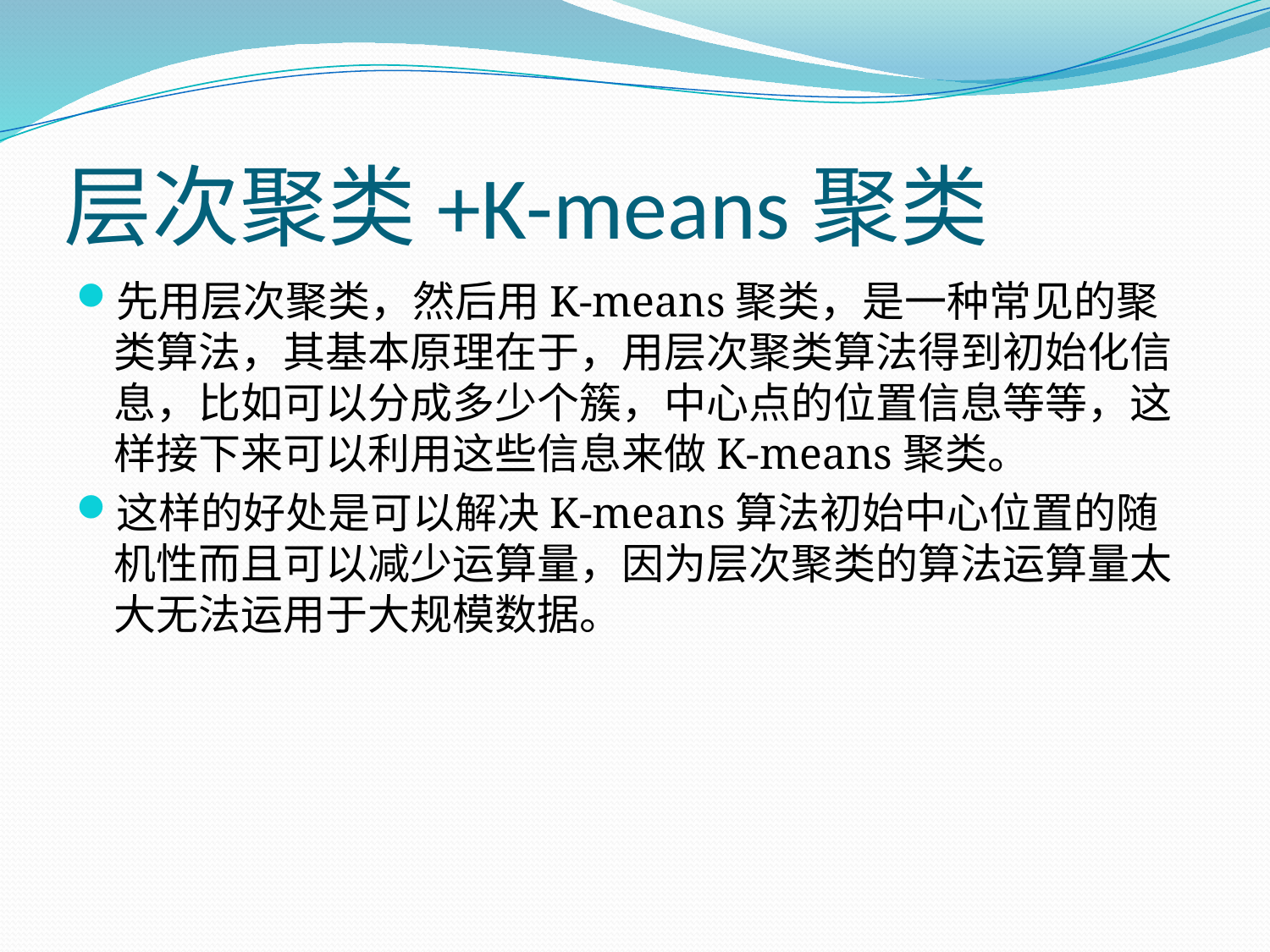

# 层次聚类+K-means聚类
先用层次聚类，然后用K-means聚类，是一种常见的聚类算法，其基本原理在于，用层次聚类算法得到初始化信息，比如可以分成多少个簇，中心点的位置信息等等，这样接下来可以利用这些信息来做K-means聚类。
这样的好处是可以解决K-means算法初始中心位置的随机性而且可以减少运算量，因为层次聚类的算法运算量太大无法运用于大规模数据。